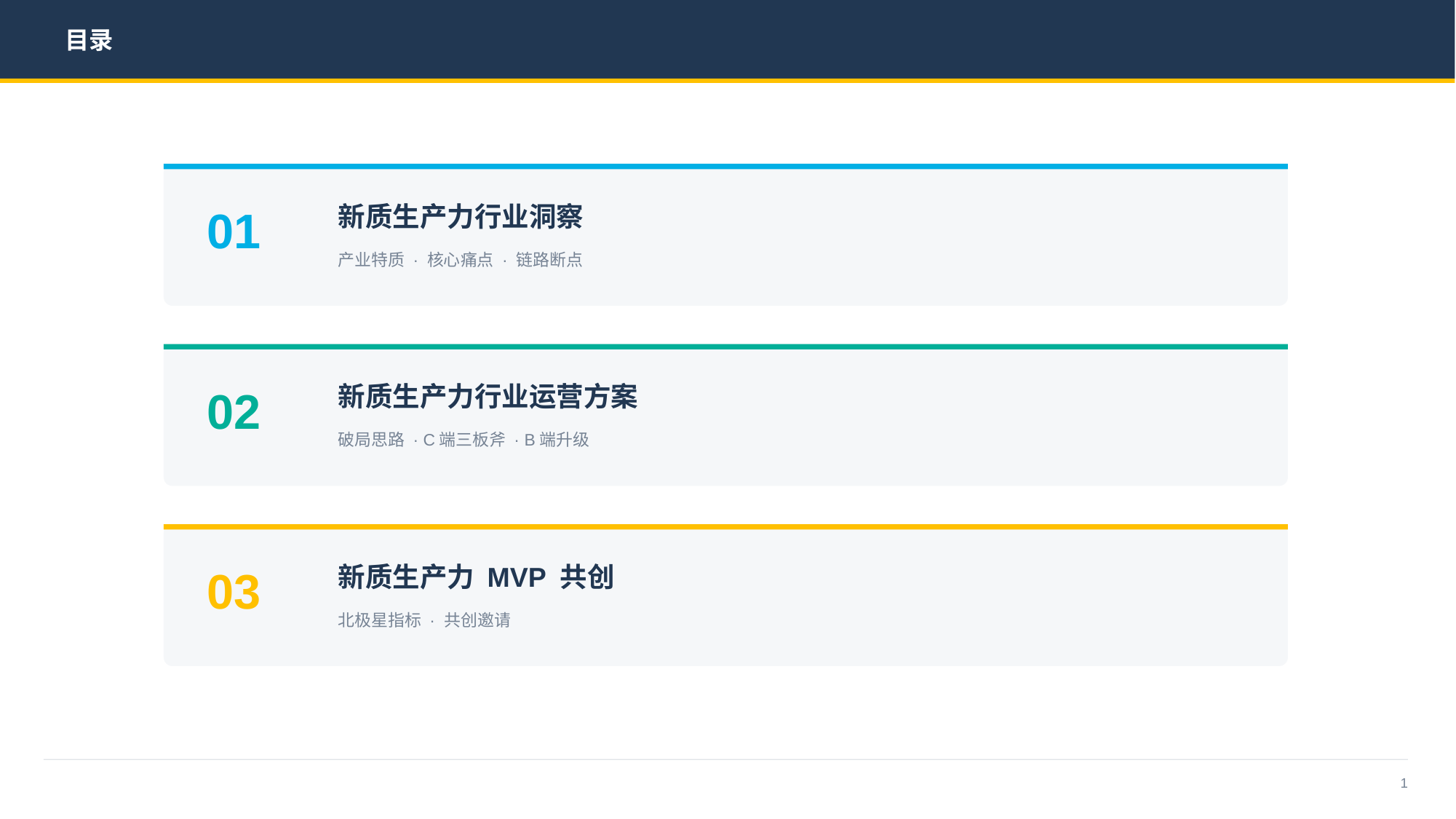

目录

01
新质生产力行业洞察
产业特质 · 核心痛点 · 链路断点

02
新质生产力行业运营方案
破局思路 · C端三板斧 · B端升级

03
新质生产力 MVP 共创
北极星指标 · 共创邀请

1